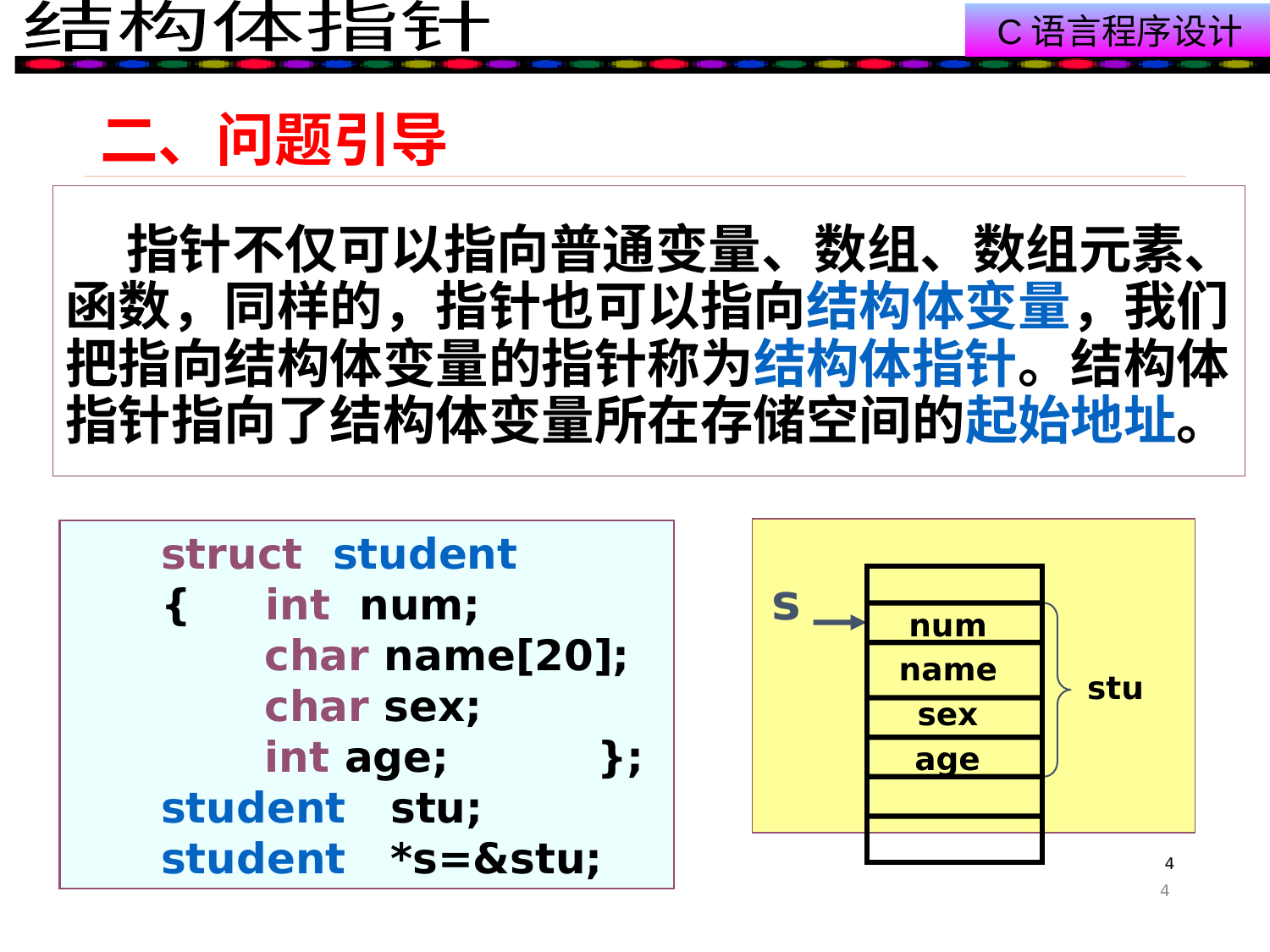

# 二、问题引导

    指针不仅可以指向普通变量、数组、数组元素、函数，同样的，指针也可以指向结构体变量，我们把指向结构体变量的指针称为结构体指针。结构体指针指向了结构体变量所在存储空间的起始地址。
      struct  student
      {     int  num;
             char name[20];
             char sex;
             int age;          };
      student   stu;
      student   *s=&stu;

s
num

name

stu
sex

age

4
4